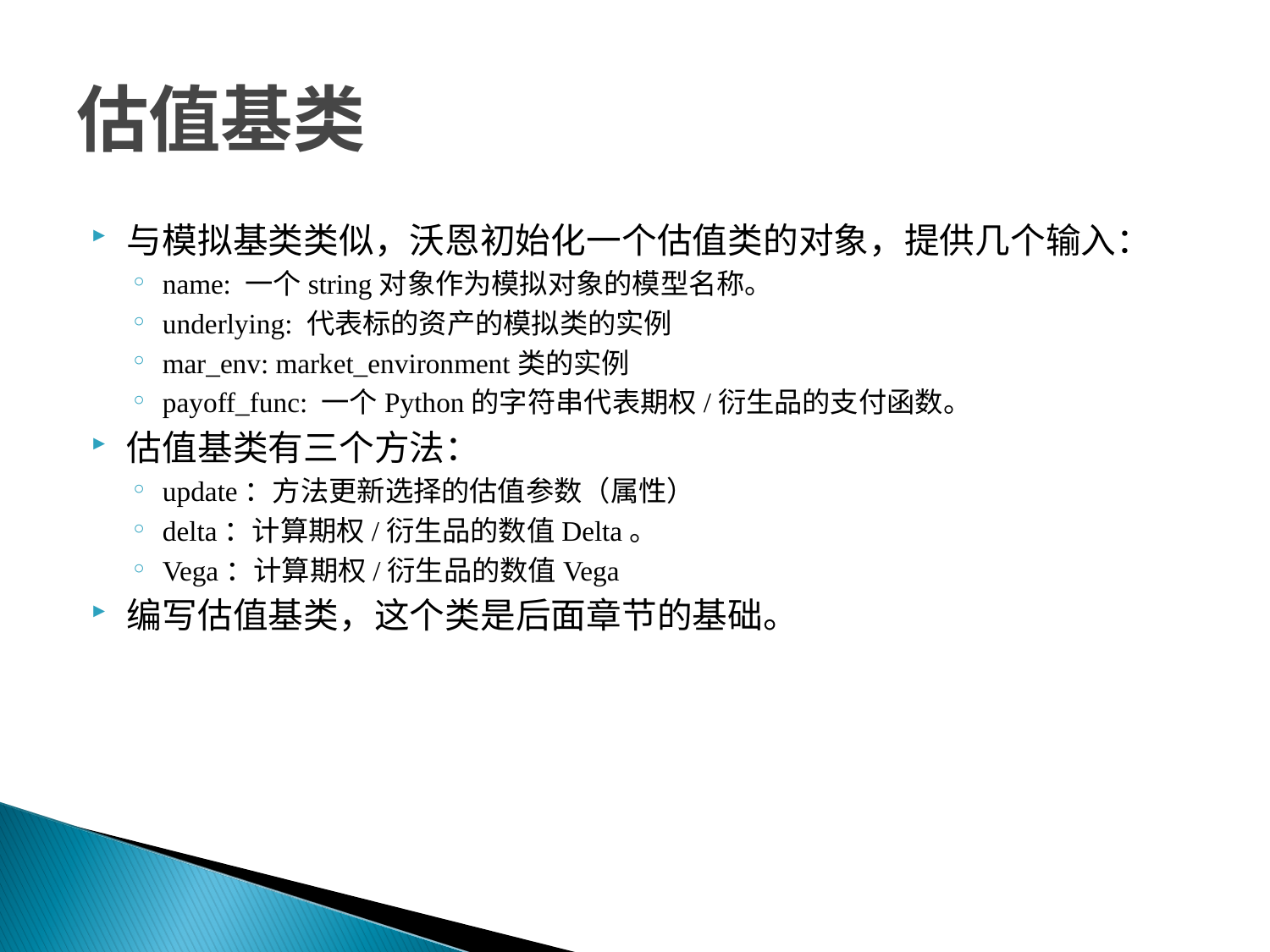

# 估值基类
与模拟基类类似，沃恩初始化一个估值类的对象，提供几个输入：
name: 一个string对象作为模拟对象的模型名称。
underlying: 代表标的资产的模拟类的实例
mar_env: market_environment类的实例
payoff_func: 一个Python的字符串代表期权/衍生品的支付函数。
估值基类有三个方法：
update：方法更新选择的估值参数（属性）
delta：计算期权/衍生品的数值Delta。
Vega：计算期权/衍生品的数值Vega
编写估值基类，这个类是后面章节的基础。